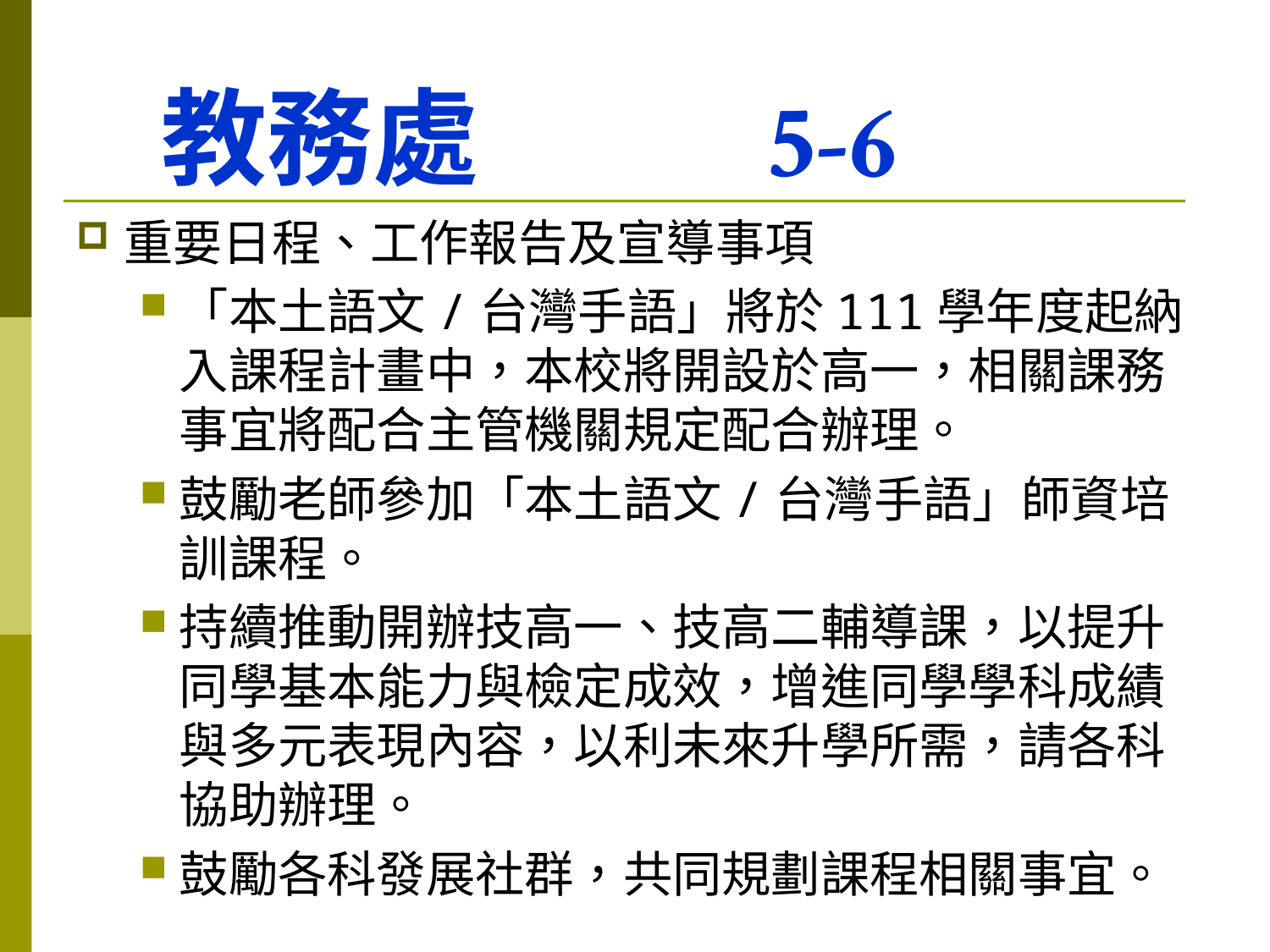

# 教務處           5-6
重要日程、工作報告及宣導事項
「本土語文/台灣手語」將於111學年度起納入課程計畫中，本校將開設於高一，相關課務事宜將配合主管機關規定配合辦理。
鼓勵老師參加「本土語文/台灣手語」師資培訓課程。
持續推動開辦技高一、技高二輔導課，以提升同學基本能力與檢定成效，增進同學學科成績與多元表現內容，以利未來升學所需，請各科協助辦理。
鼓勵各科發展社群，共同規劃課程相關事宜。